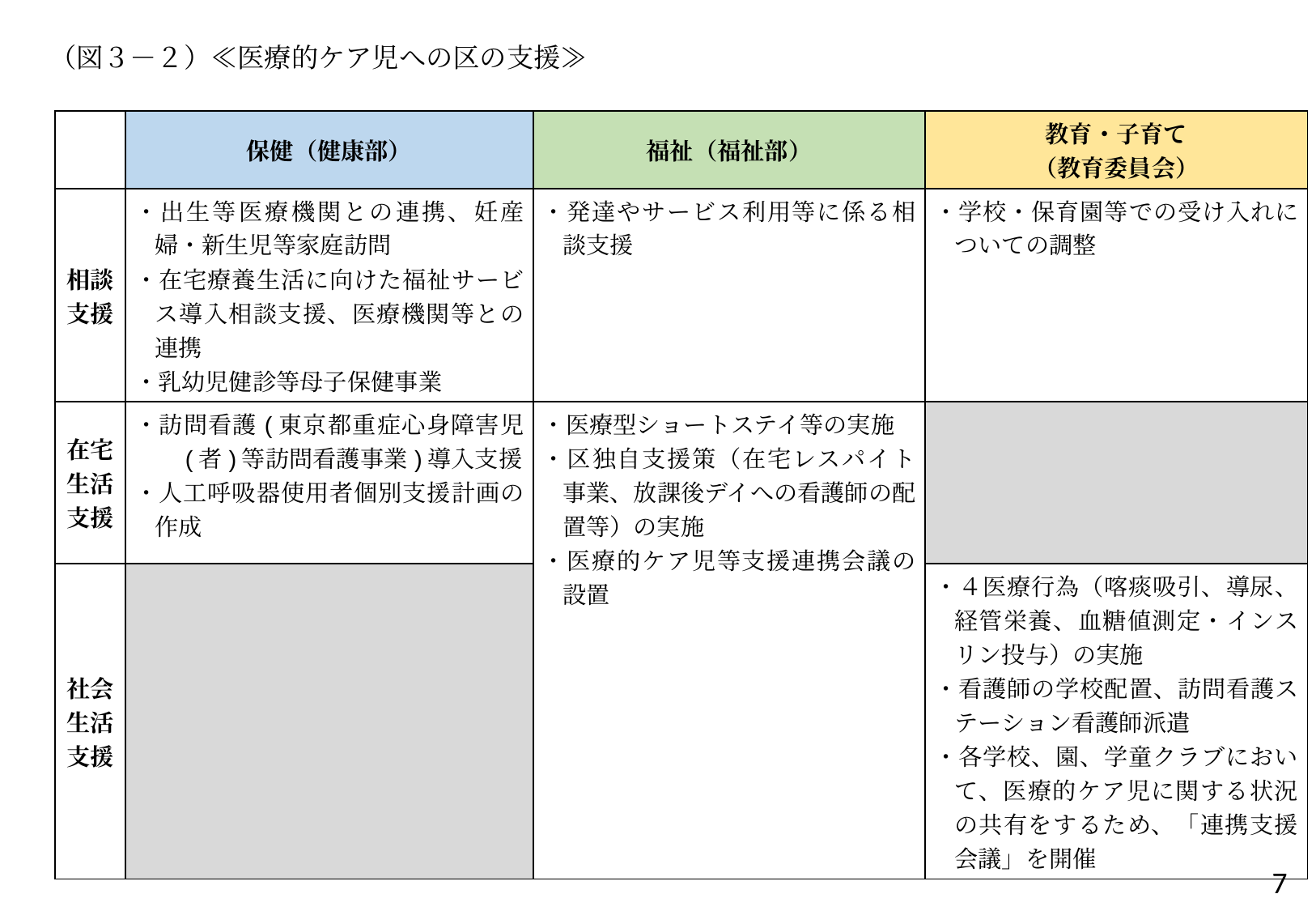

（図３－２）≪医療的ケア児への区の支援≫
|  | 保健（健康部） | 福祉（福祉部） | 教育・子育て （教育委員会） |
| --- | --- | --- | --- |
| 相談支援 | ・出生等医療機関との連携、妊産婦・新生児等家庭訪問 ・在宅療養生活に向けた福祉サービス導入相談支援、医療機関等との連携 ・乳幼児健診等母子保健事業 | ・発達やサービス利用等に係る相談支援 | ・学校・保育園等での受け入れについての調整 |
| 在宅生活支援 | ・訪問看護(東京都重症心身障害児　(者)等訪問看護事業)導入支援 ・人工呼吸器使用者個別支援計画の作成 | ・医療型ショートステイ等の実施 ・区独自支援策（在宅レスパイト事業、放課後デイへの看護師の配置等）の実施 ・医療的ケア児等支援連携会議の設置 |  |
| 社会生活支援 |  |  | ・４医療行為（喀痰吸引、導尿、経管栄養、血糖値測定・インスリン投与）の実施 ・看護師の学校配置、訪問看護ステーション看護師派遣 ・各学校、園、学童クラブにおいて、医療的ケア児に関する状況の共有をするため、「連携支援会議」を開催 |
7